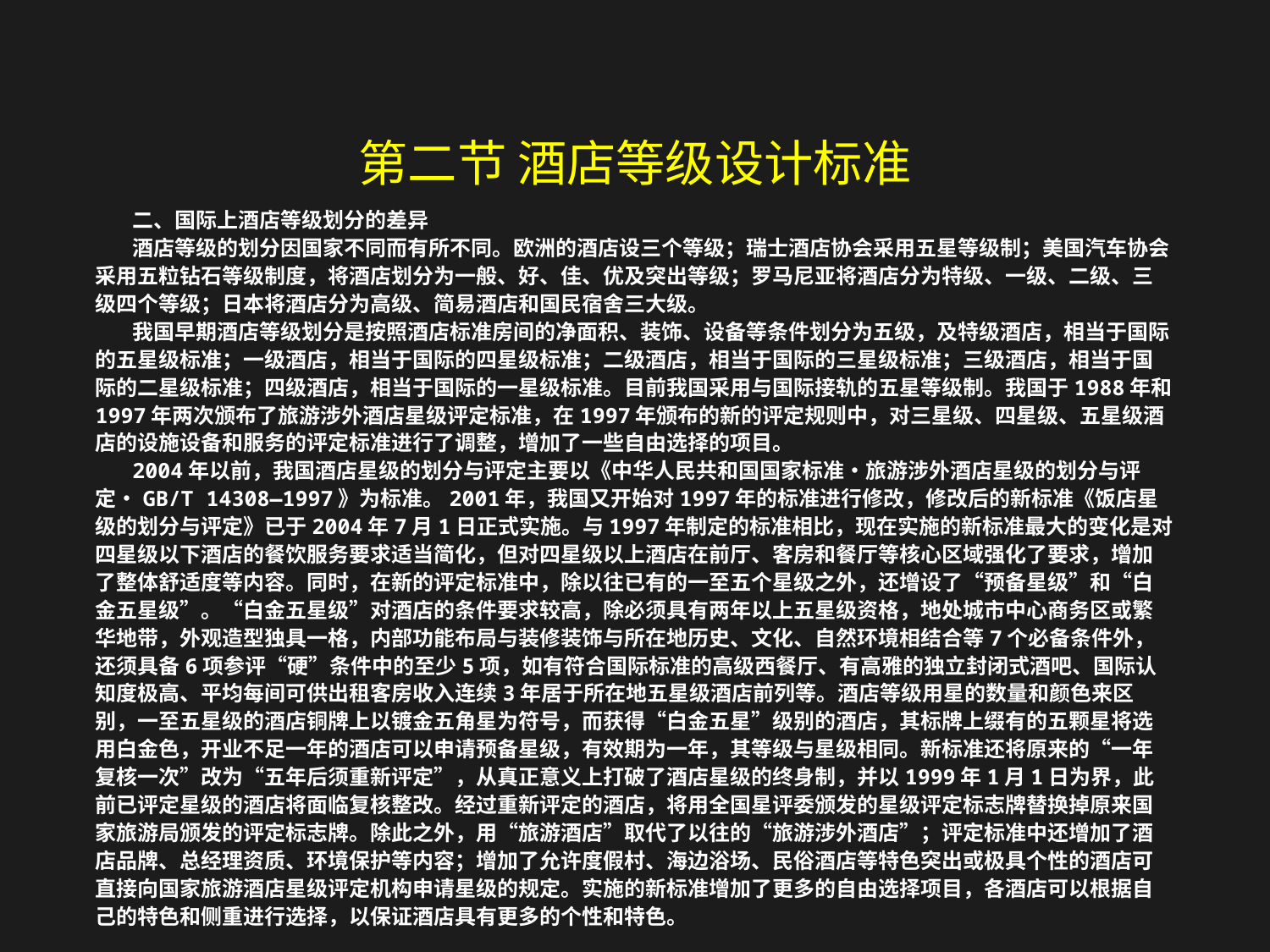

第二节 酒店等级设计标准
二、国际上酒店等级划分的差异
酒店等级的划分因国家不同而有所不同。欧洲的酒店设三个等级；瑞士酒店协会采用五星等级制；美国汽车协会采用五粒钻石等级制度，将酒店划分为一般、好、佳、优及突出等级；罗马尼亚将酒店分为特级、一级、二级、三级四个等级；日本将酒店分为高级、简易酒店和国民宿舍三大级。
我国早期酒店等级划分是按照酒店标准房间的净面积、装饰、设备等条件划分为五级，及特级酒店，相当于国际的五星级标准；一级酒店，相当于国际的四星级标准；二级酒店，相当于国际的三星级标准；三级酒店，相当于国际的二星级标准；四级酒店，相当于国际的一星级标准。目前我国采用与国际接轨的五星等级制。我国于1988年和1997年两次颁布了旅游涉外酒店星级评定标准，在1997年颁布的新的评定规则中，对三星级、四星级、五星级酒店的设施设备和服务的评定标准进行了调整，增加了一些自由选择的项目。
2004年以前，我国酒店星级的划分与评定主要以《中华人民共和国国家标准•旅游涉外酒店星级的划分与评定•GB/T 14308—1997》为标准。2001年，我国又开始对1997年的标准进行修改，修改后的新标准《饭店星级的划分与评定》已于2004年7月1日正式实施。与1997年制定的标准相比，现在实施的新标准最大的变化是对四星级以下酒店的餐饮服务要求适当简化，但对四星级以上酒店在前厅、客房和餐厅等核心区域强化了要求，增加了整体舒适度等内容。同时，在新的评定标准中，除以往已有的一至五个星级之外，还增设了“预备星级”和“白金五星级”。“白金五星级”对酒店的条件要求较高，除必须具有两年以上五星级资格，地处城市中心商务区或繁华地带，外观造型独具一格，内部功能布局与装修装饰与所在地历史、文化、自然环境相结合等7个必备条件外，还须具备6项参评“硬”条件中的至少5项，如有符合国际标准的高级西餐厅、有高雅的独立封闭式酒吧、国际认知度极高、平均每间可供出租客房收入连续3年居于所在地五星级酒店前列等。酒店等级用星的数量和颜色来区别，一至五星级的酒店铜牌上以镀金五角星为符号，而获得“白金五星”级别的酒店，其标牌上缀有的五颗星将选用白金色，开业不足一年的酒店可以申请预备星级，有效期为一年，其等级与星级相同。新标准还将原来的“一年复核一次”改为“五年后须重新评定”，从真正意义上打破了酒店星级的终身制，并以1999年1月1日为界，此前已评定星级的酒店将面临复核整改。经过重新评定的酒店，将用全国星评委颁发的星级评定标志牌替换掉原来国家旅游局颁发的评定标志牌。除此之外，用“旅游酒店”取代了以往的“旅游涉外酒店”；评定标准中还增加了酒店品牌、总经理资质、环境保护等内容；增加了允许度假村、海边浴场、民俗酒店等特色突出或极具个性的酒店可直接向国家旅游酒店星级评定机构申请星级的规定。实施的新标准增加了更多的自由选择项目，各酒店可以根据自己的特色和侧重进行选择，以保证酒店具有更多的个性和特色。